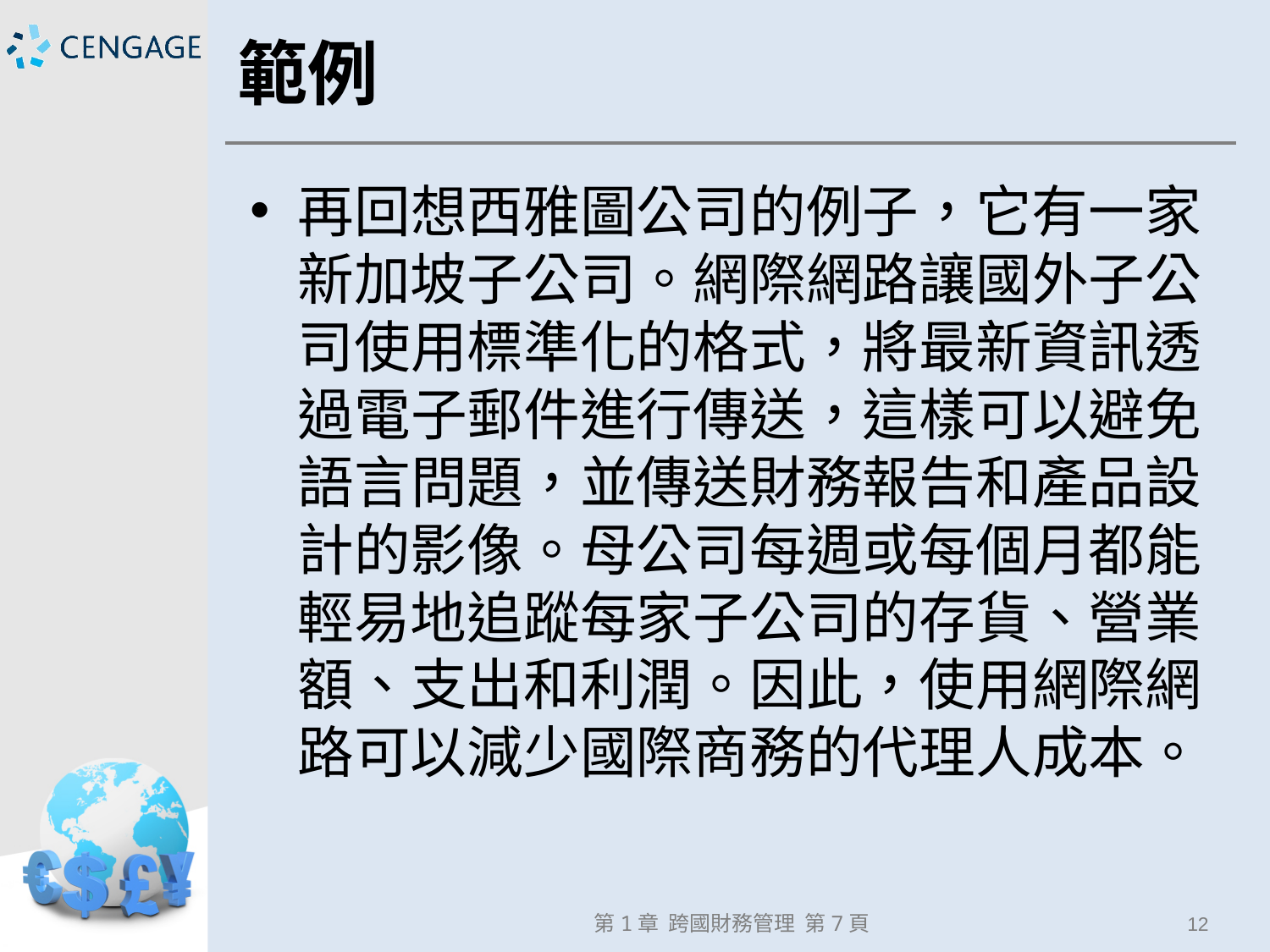

# 範例
再回想西雅圖公司的例子，它有一家新加坡子公司。網際網路讓國外子公司使用標準化的格式，將最新資訊透過電子郵件進行傳送，這樣可以避免語言問題，並傳送財務報告和產品設計的影像。母公司每週或每個月都能輕易地追蹤每家子公司的存貨、營業額、支出和利潤。因此，使用網際網路可以減少國際商務的代理人成本。
第1章  跨國財務管理  第7頁
12